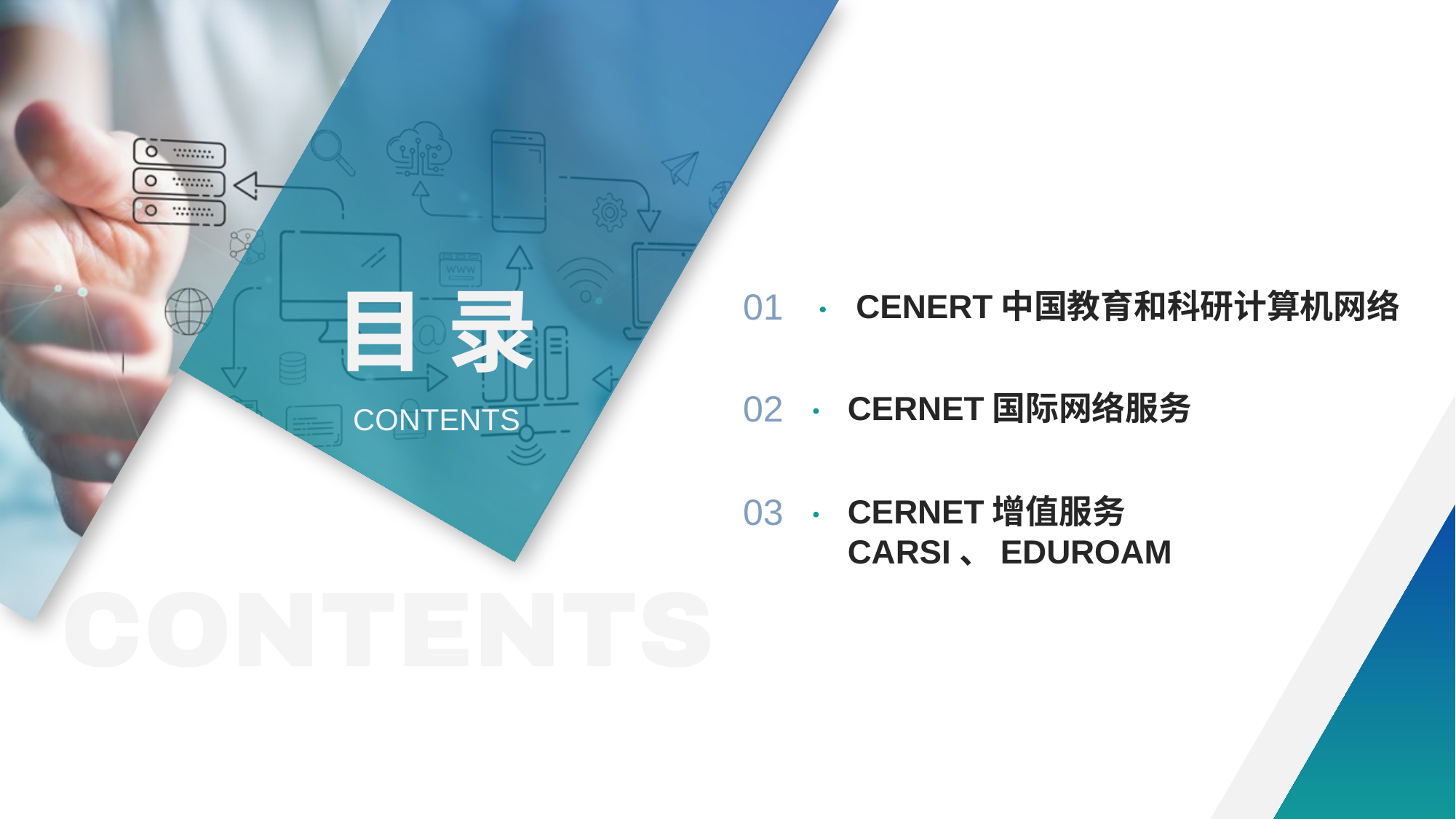

01

CENERT中国教育和科研计算机网络
02

CERNET国际网络服务
03

CERNET增值服务 CARSI、EDUROAM